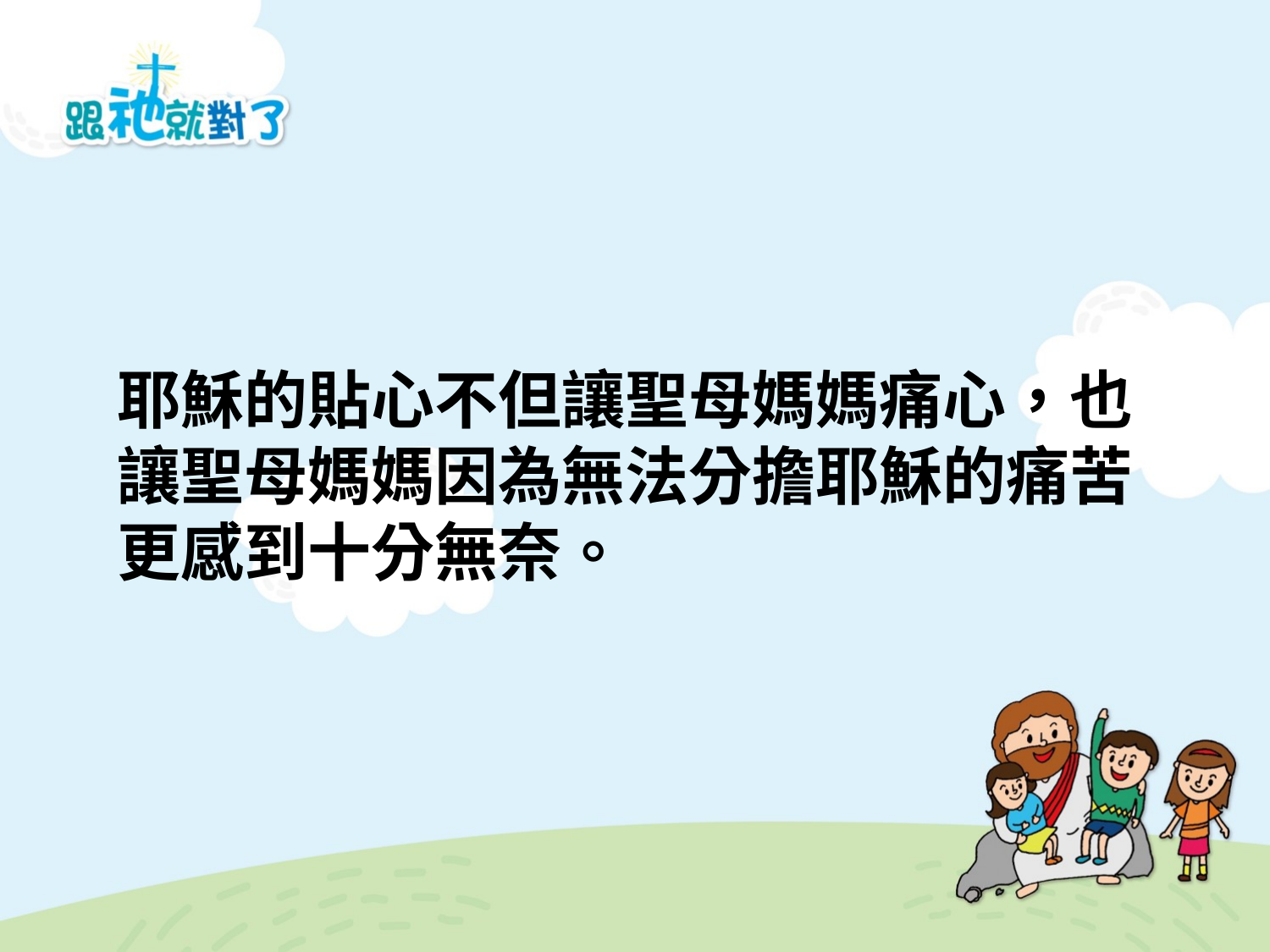

耶穌的貼心不但讓聖母媽媽痛心，也讓聖母媽媽因為無法分擔耶穌的痛苦更感到十分無奈。